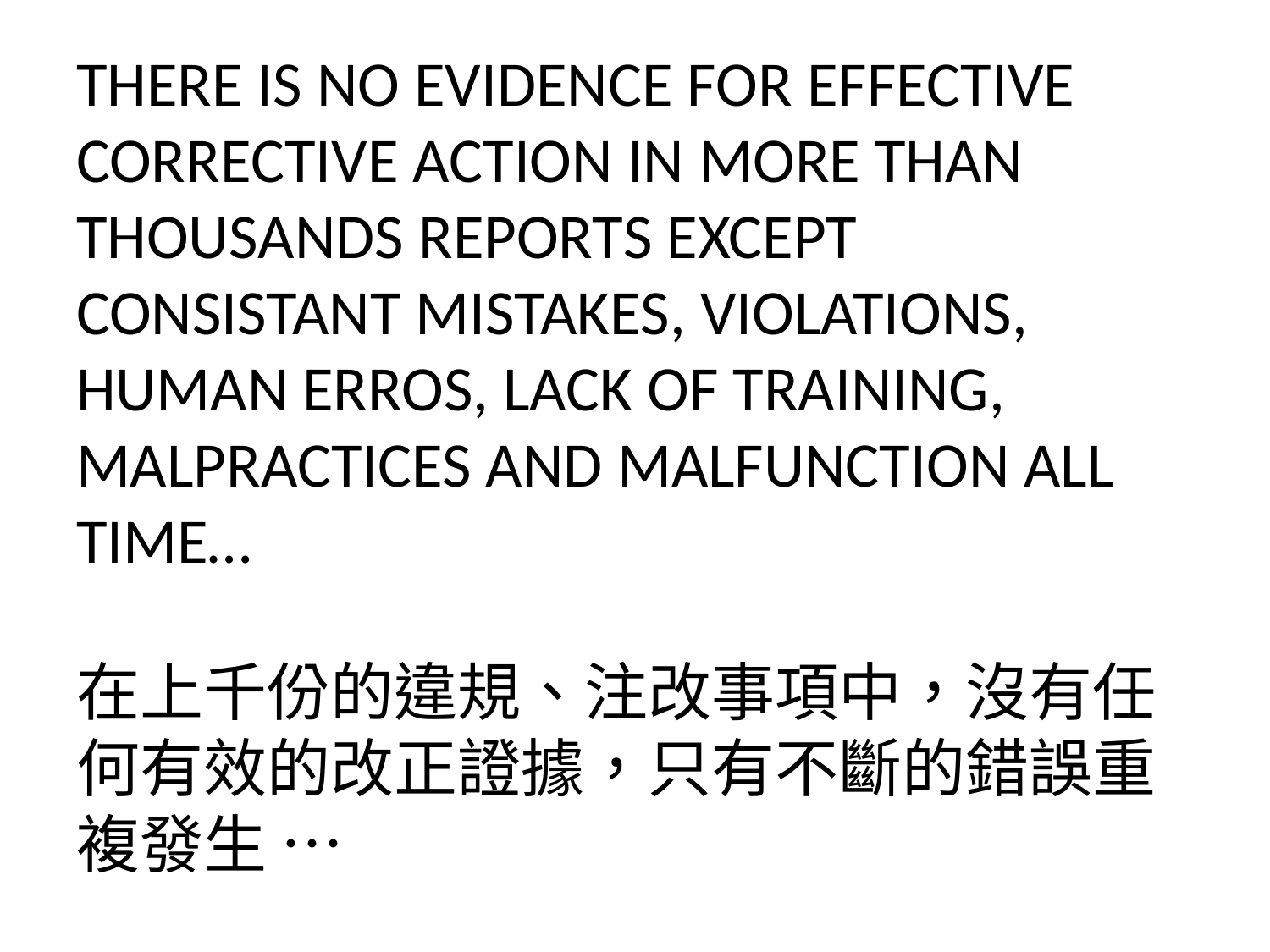

# THERE IS NO EVIDENCE FOR EFFECTIVE CORRECTIVE ACTION IN MORE THAN THOUSANDS REPORTS EXCEPT CONSISTANT MISTAKES, VIOLATIONS, HUMAN ERROS, LACK OF TRAINING, MALPRACTICES AND MALFUNCTION ALL TIME… 在上千份的違規、注改事項中，沒有任何有效的改正證據，只有不斷的錯誤重複發生 …